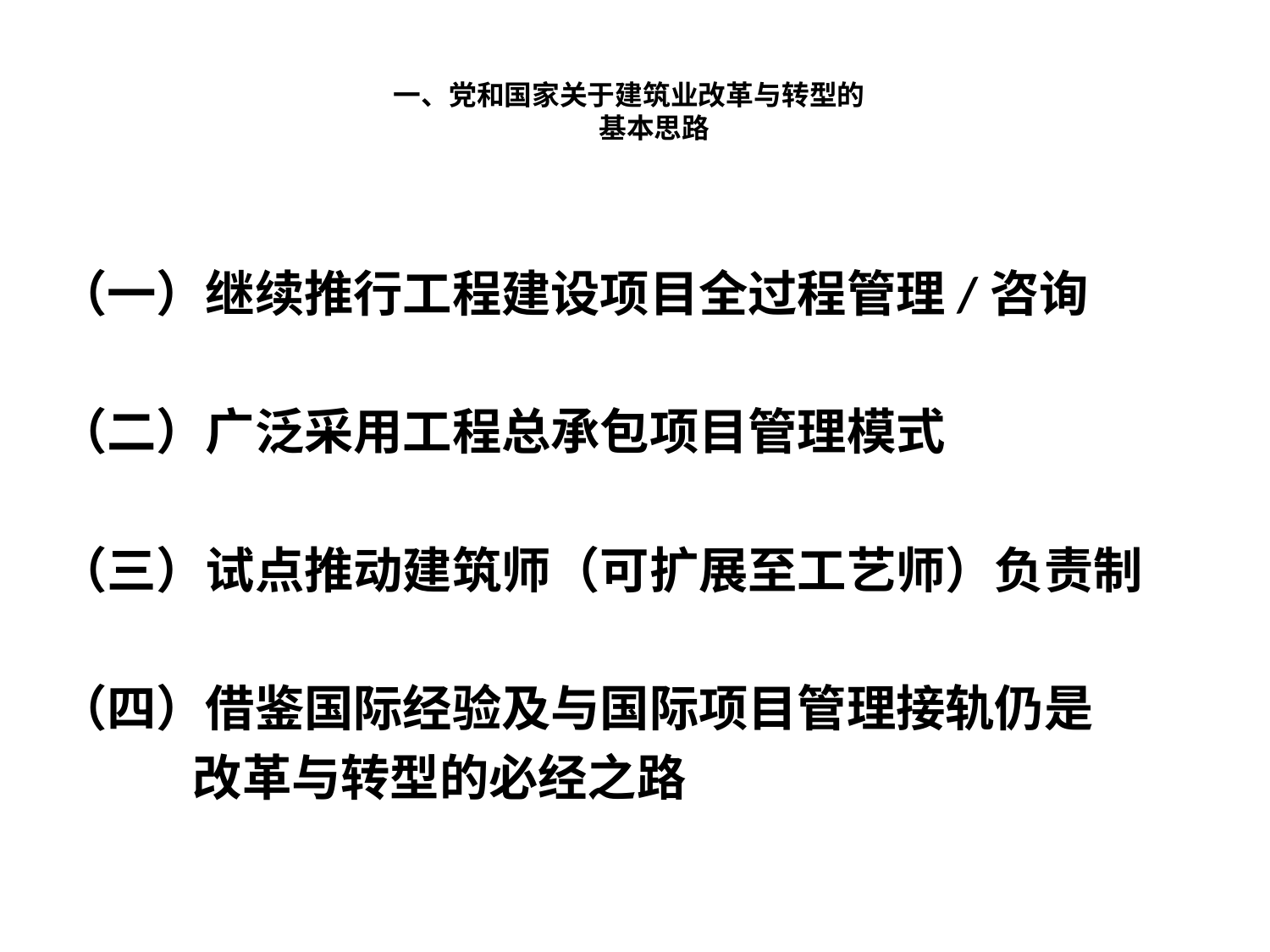

# 一、党和国家关于建筑业改革与转型的 基本思路
（一）继续推行工程建设项目全过程管理/咨询

（二）广泛采用工程总承包项目管理模式

（三）试点推动建筑师（可扩展至工艺师）负责制

（四）借鉴国际经验及与国际项目管理接轨仍是
           改革与转型的必经之路